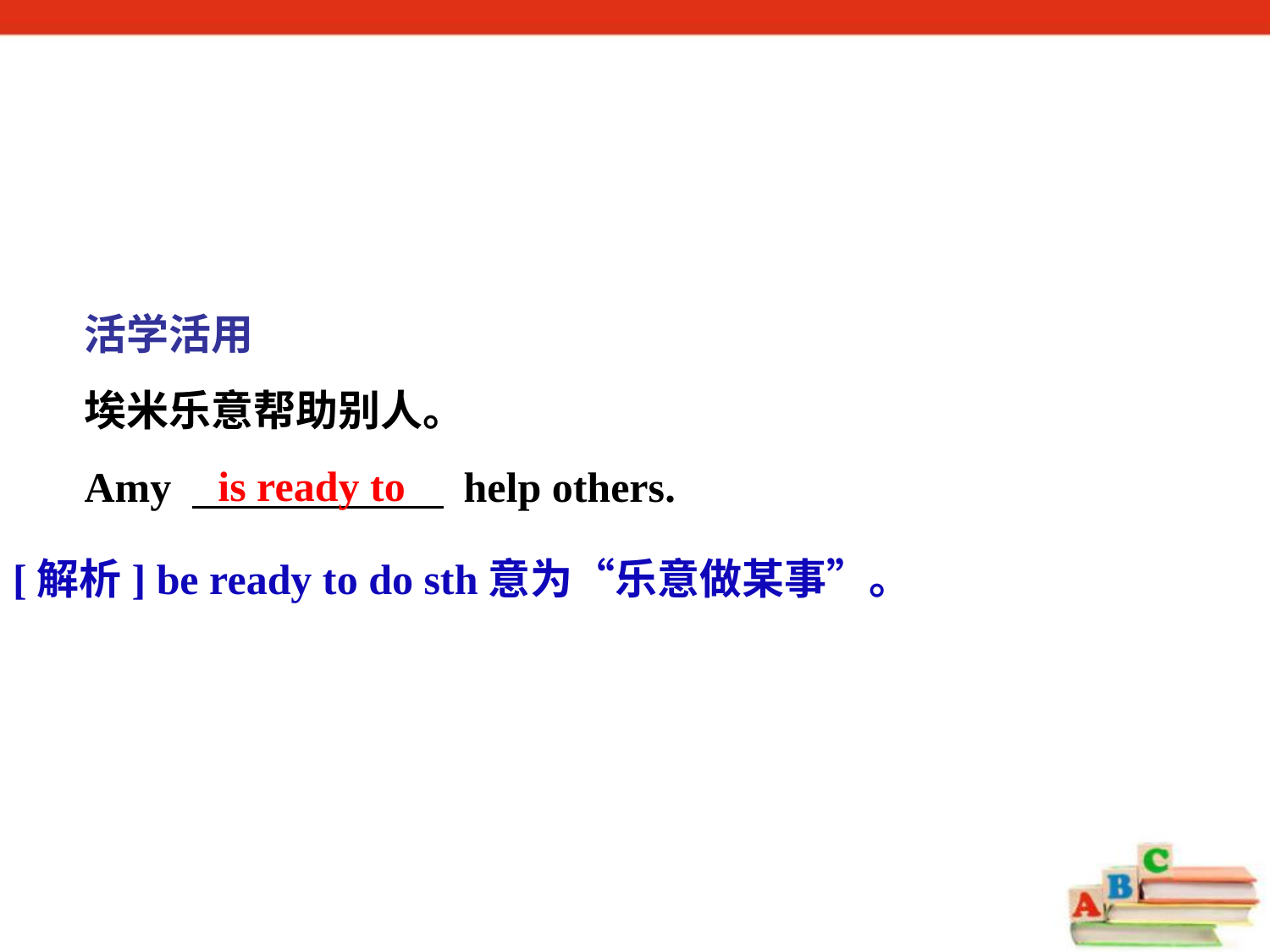

活学活用
埃米乐意帮助别人。
Amy 　                       help others.
is ready to
[解析] be ready to do sth意为“乐意做某事”。